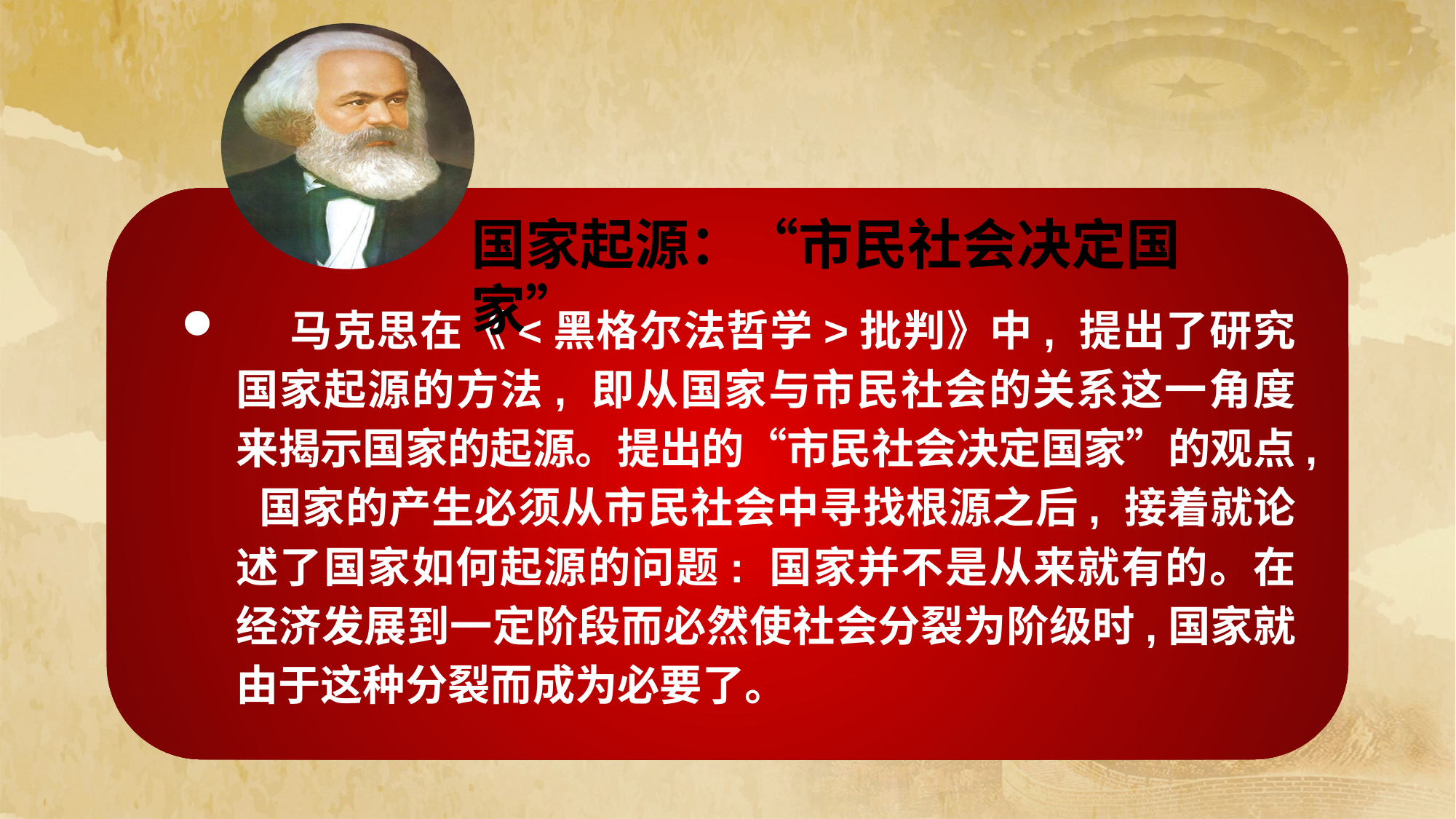

国家起源：“市民社会决定国家”
    马克思在《<黑格尔法哲学>批判》中, 提出了研究国家起源的方法, 即从国家与市民社会的关系这一角度来揭示国家的起源。提出的“市民社会决定国家”的观点, 国家的产生必须从市民社会中寻找根源之后, 接着就论述了国家如何起源的问题: 国家并不是从来就有的。在经济发展到一定阶段而必然使社会分裂为阶级时,国家就由于这种分裂而成为必要了。